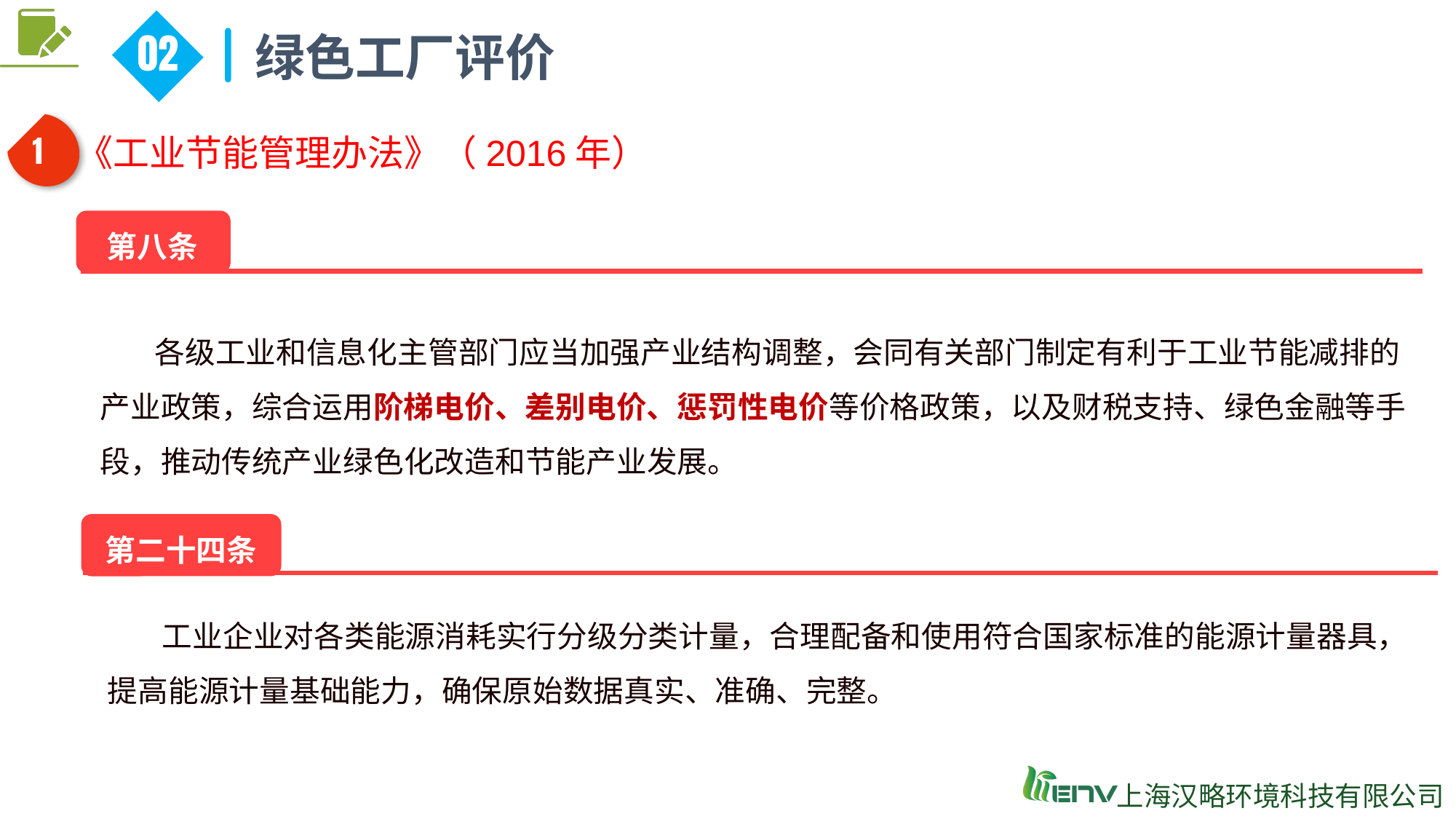

绿色工厂评价

02

1
《工业节能管理办法》（2016年）

第八条
各级工业和信息化主管部门应当加强产业结构调整，会同有关部门制定有利于工业节能减排的产业政策，综合运用阶梯电价、差别电价、惩罚性电价等价格政策，以及财税支持、绿色金融等手段，推动传统产业绿色化改造和节能产业发展。

第二十四条
工业企业对各类能源消耗实行分级分类计量，合理配备和使用符合国家标准的能源计量器具，提高能源计量基础能力，确保原始数据真实、准确、完整。